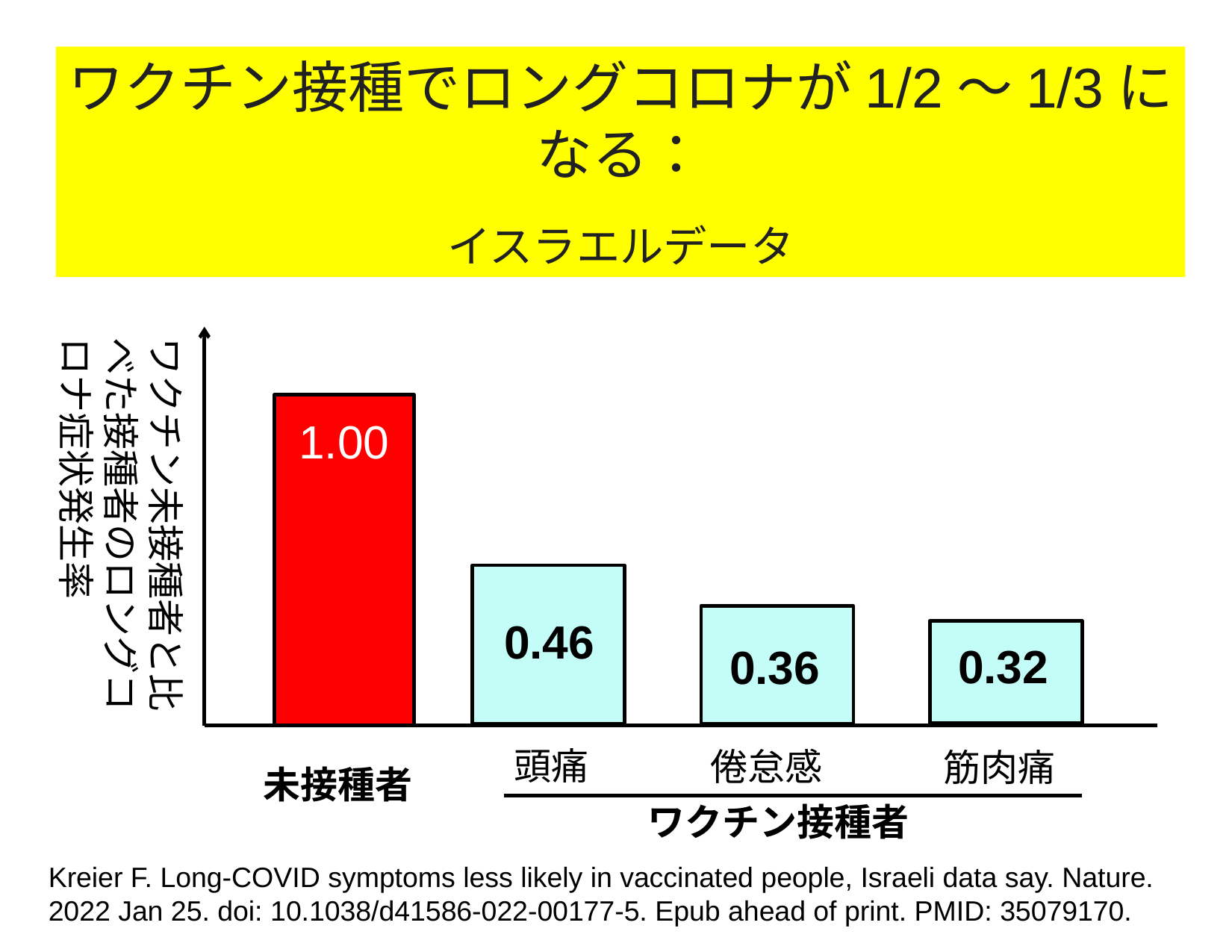

ワクチン接種でロングコロナが1/2～1/3になる：
イスラエルデータ
ワクチン未接種者と比べた接種者のロングコロナ症状発生率

1.00

0.46

0.32
0.36
頭痛
倦怠感
筋肉痛
未接種者
ワクチン接種者
Kreier F. Long-COVID symptoms less likely in vaccinated people, Israeli data say. Nature. 2022 Jan 25. doi: 10.1038/d41586-022-00177-5. Epub ahead of print. PMID: 35079170.